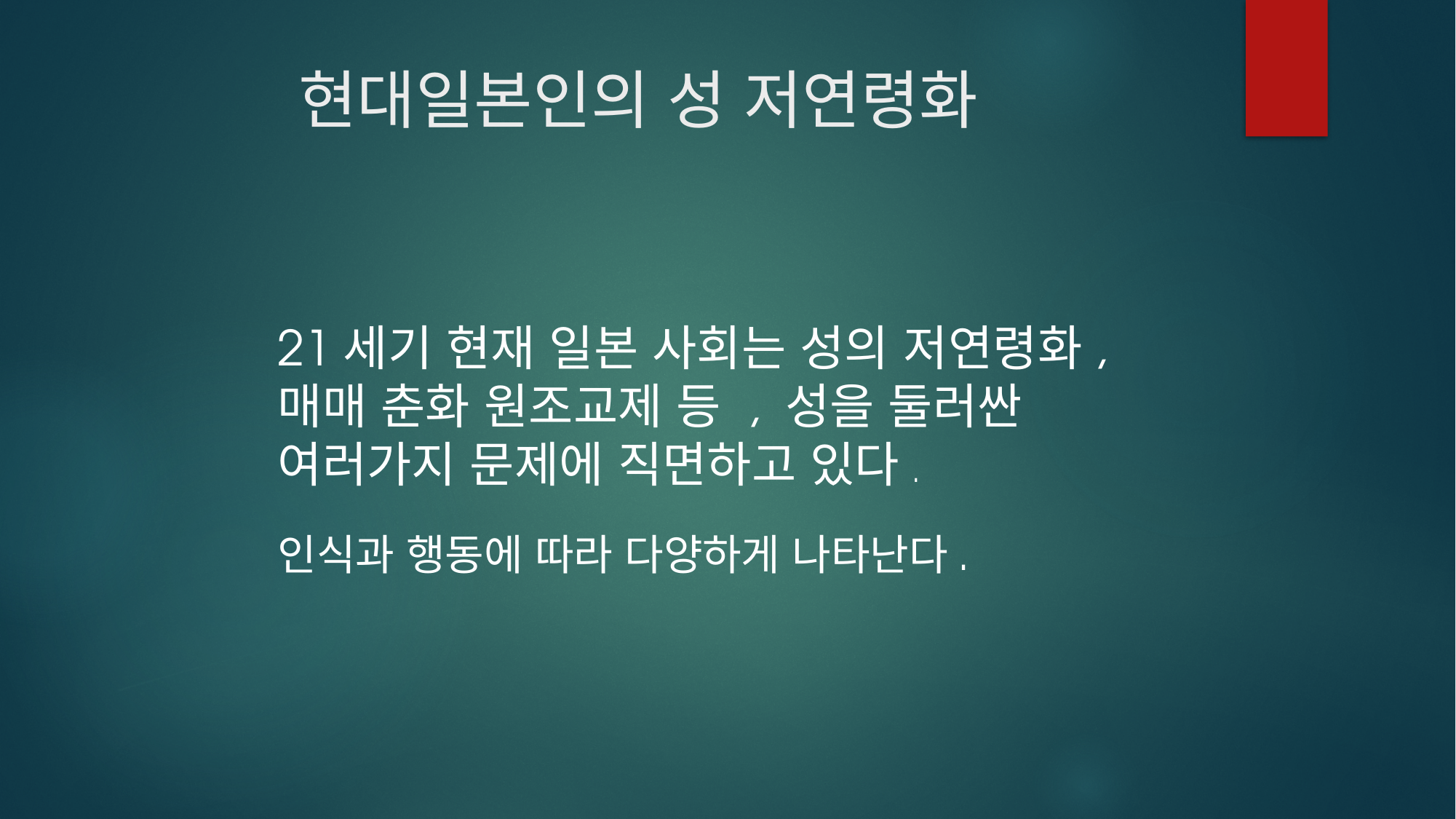

# 현대일본인의 성 저연령화

21세기 현재 일본 사회는 성의 저연령화, 매매 춘화 원조교제 등 , 성을 둘러싼
여러가지 문제에 직면하고 있다.

인식과 행동에 따라 다양하게 나타난다.